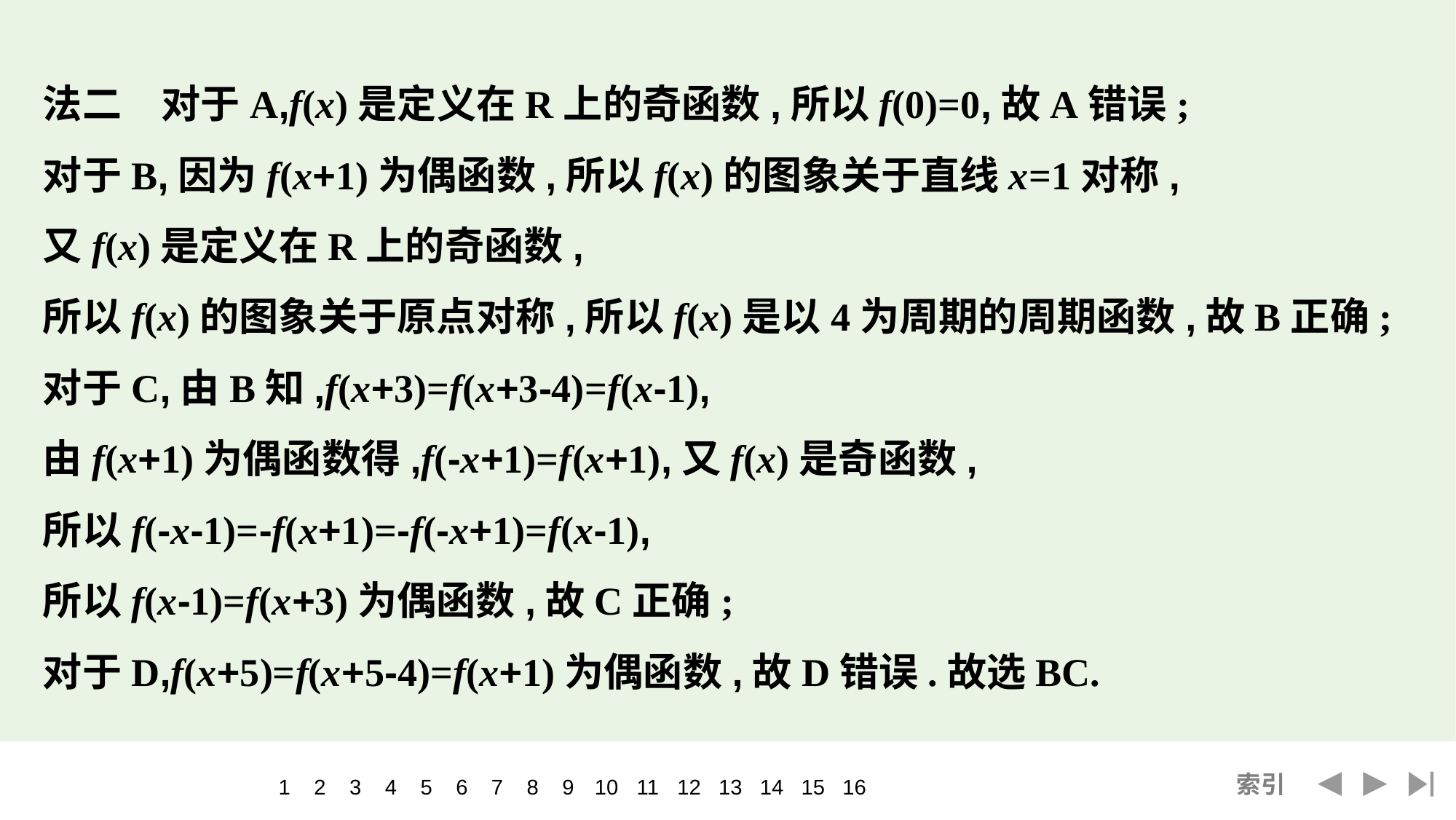

法二　对于A,f(x)是定义在R上的奇函数,所以f(0)=0,故A错误;
对于B,因为f(x+1)为偶函数,所以f(x)的图象关于直线x=1对称,
又f(x)是定义在R上的奇函数,
所以f(x)的图象关于原点对称,所以f(x)是以4为周期的周期函数,故B正确;
对于C,由B知,f(x+3)=f(x+3-4)=f(x-1),
由f(x+1)为偶函数得,f(-x+1)=f(x+1),又f(x)是奇函数,
所以f(-x-1)=-f(x+1)=-f(-x+1)=f(x-1),
所以f(x-1)=f(x+3)为偶函数,故C正确;
对于D,f(x+5)=f(x+5-4)=f(x+1)为偶函数,故D错误.故选BC.